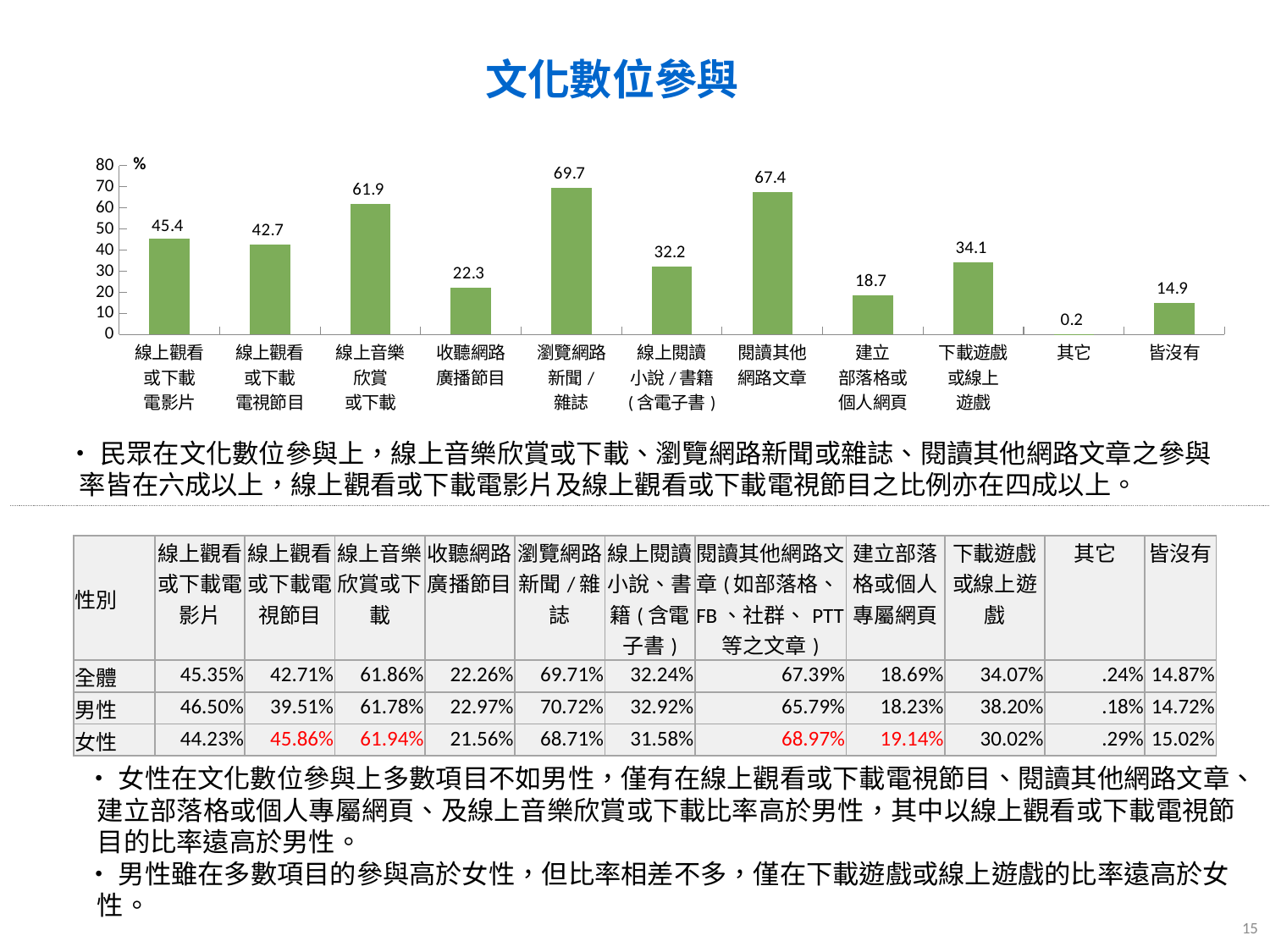

文化數位參與

### Chart

| Category | 欄2 |
|---|---|
| 線上觀看
或下載
電影片 | 45.353546591479734 |
| 線上觀看
或下載
電視節目 | 42.71082994608086 |
| 線上音樂
欣賞
或下載 | 61.86355432190811 |
| 收聽網路
廣播節目 | 22.260902691952843 |
| 瀏覽網路
新聞/
雜誌 | 69.706143899189 |
| 線上閱讀
小說/書籍
(含電子書) | 32.2439253980042 |
| 閱讀其他
網路文章 | 67.39219697555828 |
| 建立
部落格或
個人網頁 | 18.688464779407973 |
| 下載遊戲
或線上
遊戲 | 34.07319020310183 |
| 其它 | 0.23852331981328734 |
| 皆沒有 | 14.872905660181415 |
•民眾在文化數位參與上，線上音樂欣賞或下載、瀏覽網路新聞或雜誌、閱讀其他網路文章之參與率皆在六成以上，線上觀看或下載電影片及線上觀看或下載電視節目之比例亦在四成以上。
| 性別 | 線上觀看或下載電影片 | 線上觀看或下載電視節目 | 線上音樂欣賞或下載 | 收聽網路廣播節目 | 瀏覽網路新聞/雜誌 | 線上閱讀小說、書籍(含電子書) | 閱讀其他網路文章(如部落格、FB、社群、PTT等之文章) | 建立部落格或個人專屬網頁 | 下載遊戲或線上遊戲 | 其它 | 皆沒有 |
| --- | --- | --- | --- | --- | --- | --- | --- | --- | --- | --- | --- |
| 全體 | 45.35% | 42.71% | 61.86% | 22.26% | 69.71% | 32.24% | 67.39% | 18.69% | 34.07% | .24% | 14.87% |
| 男性 | 46.50% | 39.51% | 61.78% | 22.97% | 70.72% | 32.92% | 65.79% | 18.23% | 38.20% | .18% | 14.72% |
| 女性 | 44.23% | 45.86% | 61.94% | 21.56% | 68.71% | 31.58% | 68.97% | 19.14% | 30.02% | .29% | 15.02% |
•女性在文化數位參與上多數項目不如男性，僅有在線上觀看或下載電視節目、閱讀其他網路文章、建立部落格或個人專屬網頁、及線上音樂欣賞或下載比率高於男性，其中以線上觀看或下載電視節目的比率遠高於男性。
•男性雖在多數項目的參與高於女性，但比率相差不多，僅在下載遊戲或線上遊戲的比率遠高於女性。
15